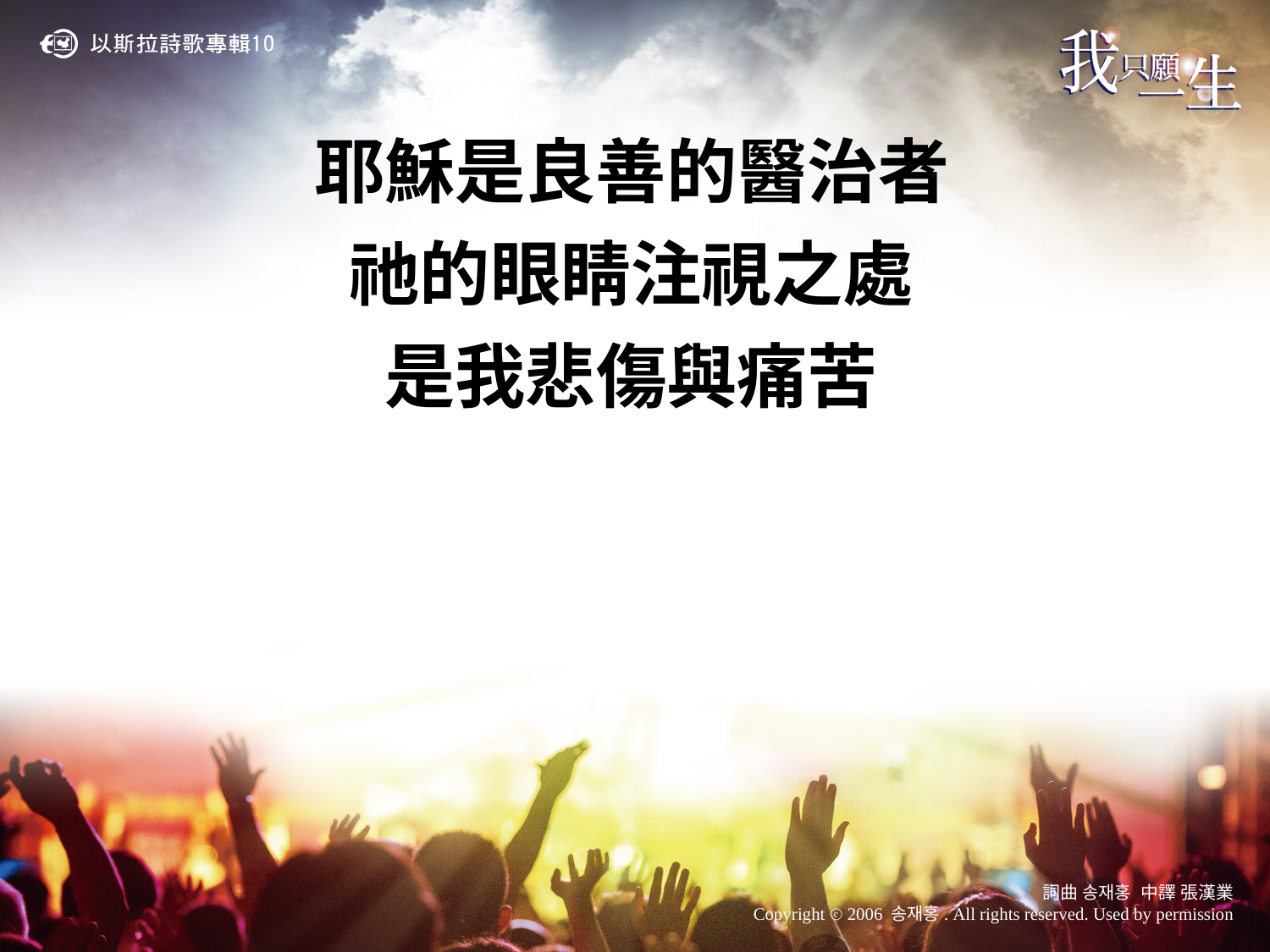

耶穌是良善的醫治者
祂的眼睛注視之處
是我悲傷與痛苦
詞曲 송재홍  中譯 張漢業
Copyright ⓒ 2006 송재홍. All rights reserved. Used by permission